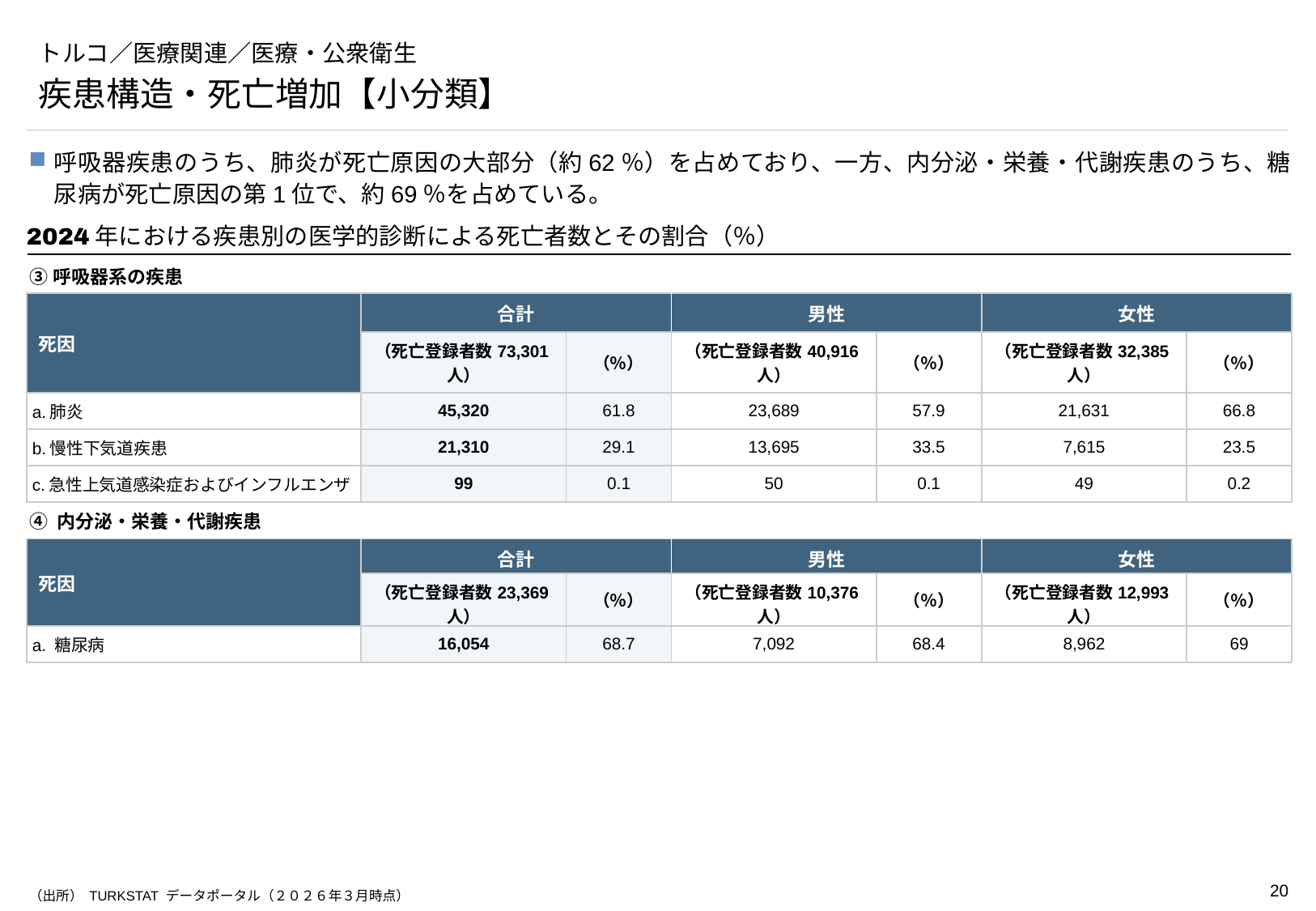

# トルコ／医療関連／医療・公衆衛生
疾患構造・死亡増加【小分類】
呼吸器疾患のうち、肺炎が死亡原因の大部分（約62％）を占めており、一方、内分泌・栄養・代謝疾患のうち、糖尿病が死亡原因の第1位で、約69％を占めている。
2024年における疾患別の医学的診断による死亡者数とその割合（％）
③呼吸器系の疾患
| 死因 | 合計 |  | 男性 |  | 女性 |  |
| --- | --- | --- | --- | --- | --- | --- |
|  | （死亡登録者数73,301人） | （％） | （死亡登録者数40,916人） | （％） | （死亡登録者数32,385人） | （％） |
| a.肺炎 | 45,320 | 61.8 | 23,689 | 57.9 | 21,631 | 66.8 |
| b.慢性下気道疾患 | 21,310 | 29.1 | 13,695 | 33.5 | 7,615 | 23.5 |
| c.急性上気道感染症およびインフルエンザ | 99 | 0.1 | 50 | 0.1 | 49 | 0.2 |
④ 内分泌・栄養・代謝疾患
| 死因 | 合計 |  | 男性 |  | 女性 |  |
| --- | --- | --- | --- | --- | --- | --- |
|  | （死亡登録者数23,369人） | （％） | （死亡登録者数10,376人） | （％） | （死亡登録者数12,993人） | （％） |
| a. 糖尿病 | 16,054 | 68.7 | 7,092 | 68.4 | 8,962 | 69 |
（出所） TURKSTAT データポータル（２０２６年３月時点）